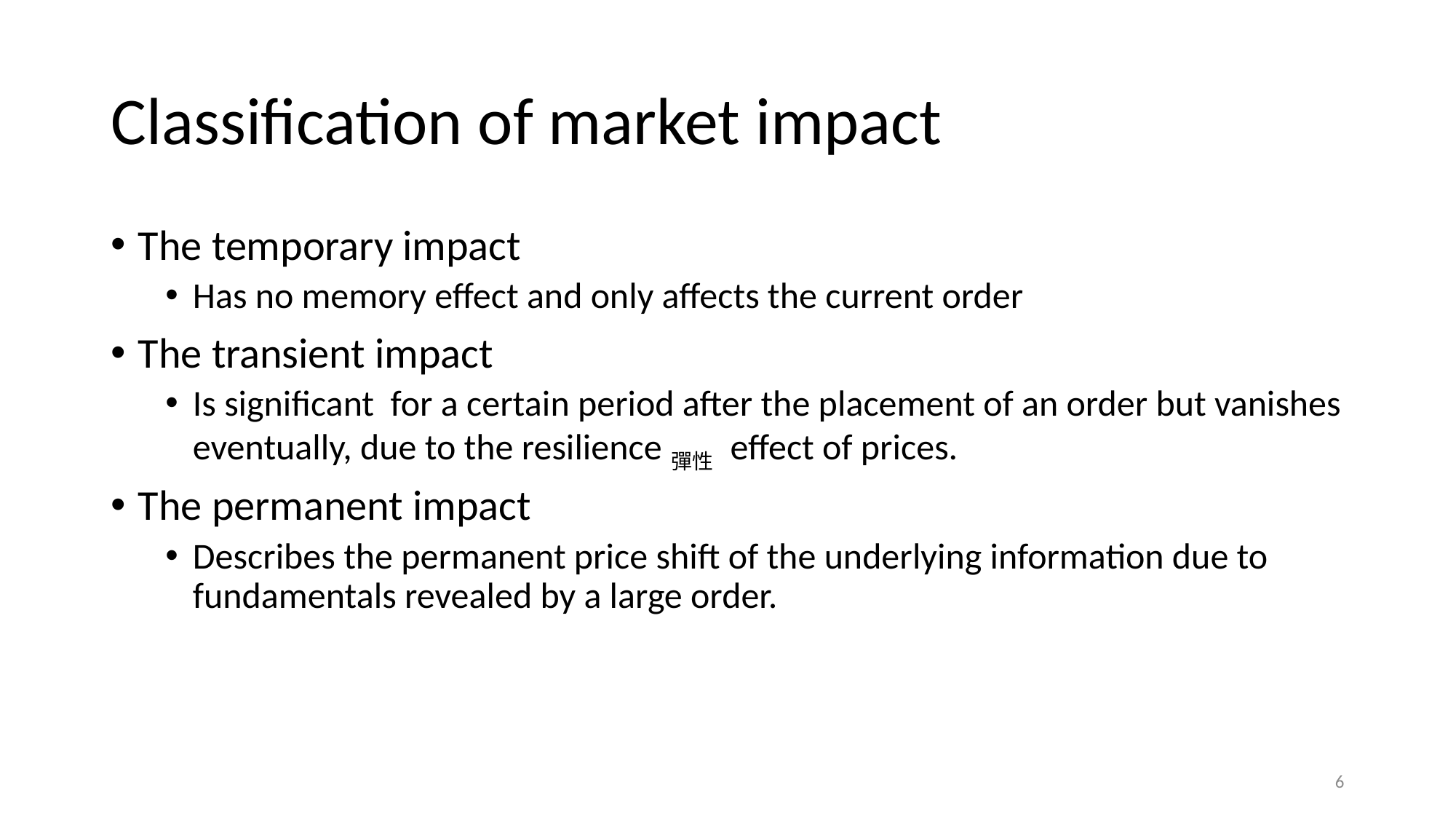

# Classification of market impact
The temporary impact
Has no memory effect and only affects the current order
The transient impact
Is significant  for a certain period after the placement of an order but vanishes eventually, due to the resilience彈性 effect of prices.
The permanent impact
Describes the permanent price shift of the underlying information due to fundamentals revealed by a large order.
6